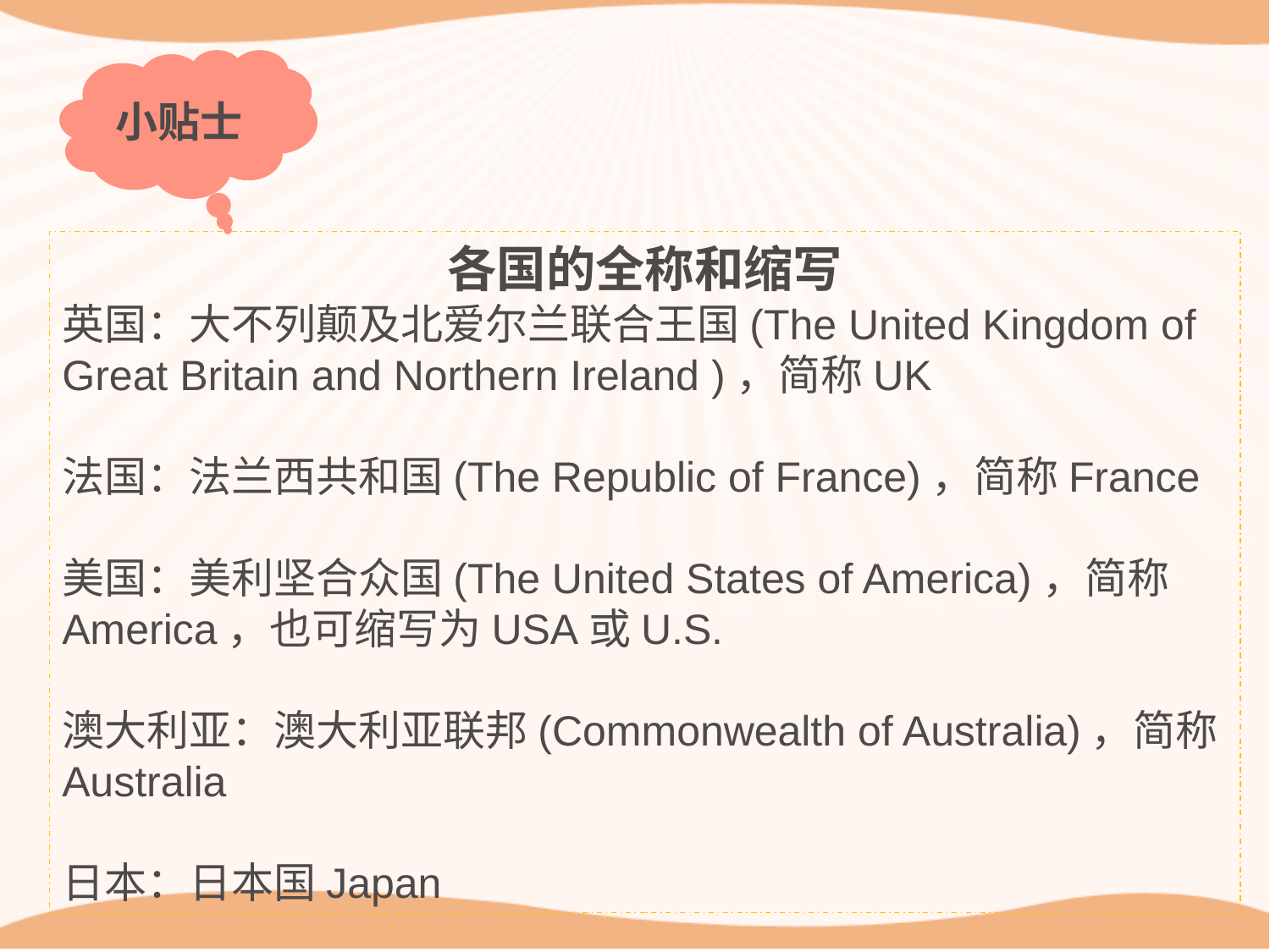

小贴士
各国的全称和缩写
英国：大不列颠及北爱尔兰联合王国(The United Kingdom of Great Britain and Northern Ireland )，简称UK

法国：法兰西共和国(The Republic of France)，简称France

美国：美利坚合众国(The United States of America)，简称 America，也可缩写为USA或U.S.

澳大利亚：澳大利亚联邦(Commonwealth of Australia)，简称Australia

日本：日本国Japan